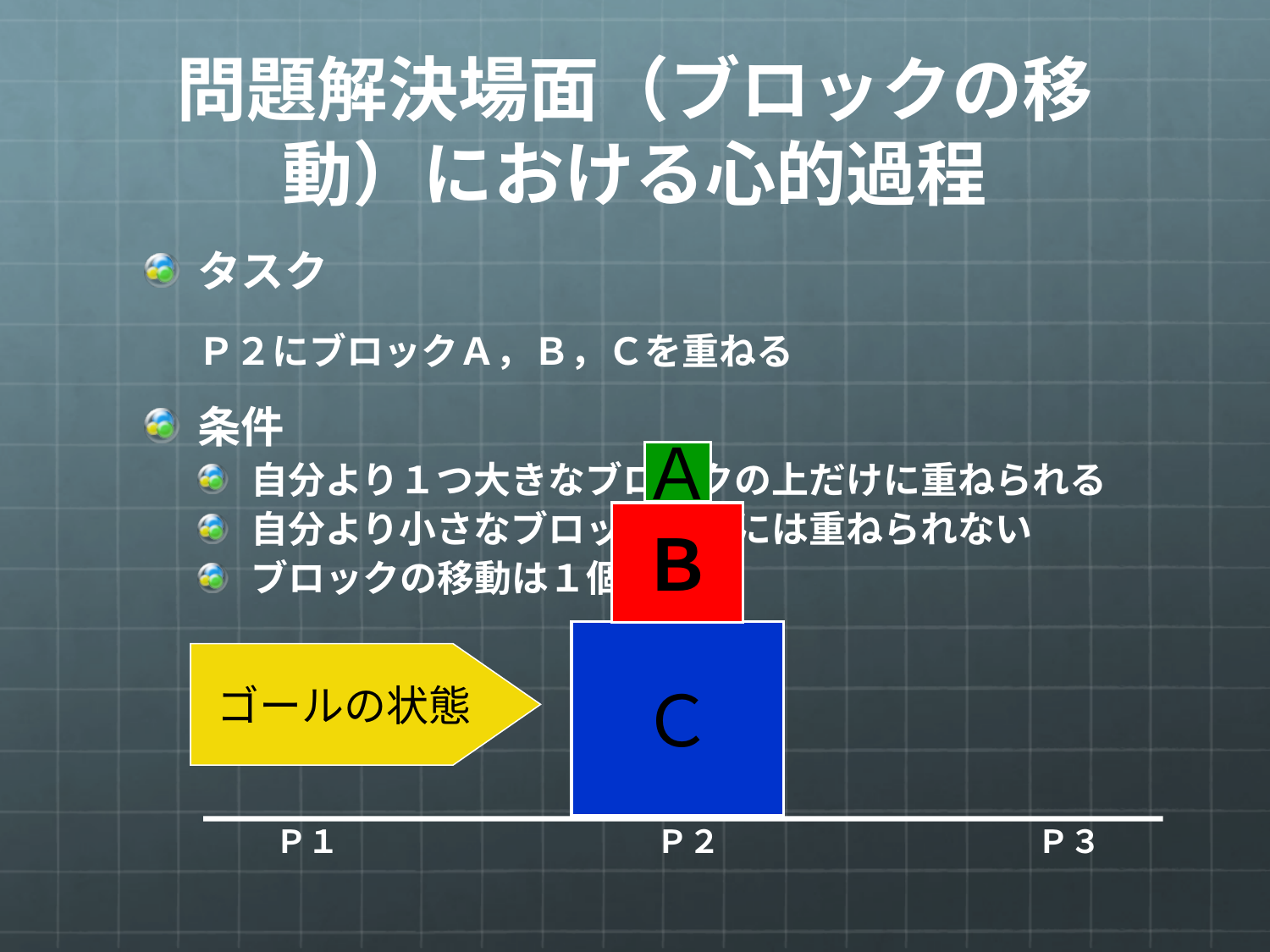

# 問題解決場面（ブロックの移動）における心的過程
タスク
	Ｐ２にブロックＡ，Ｂ，Ｃを重ねる
条件
自分より１つ大きなブロックの上だけに重ねられる
自分より小さなブロックの上には重ねられない
ブロックの移動は１個ずつ
Ａ
Ｂ
Ｃ
ゴールの状態
Ｐ１　　　　　　　　　　Ｐ２　　　　　　　　　　Ｐ３